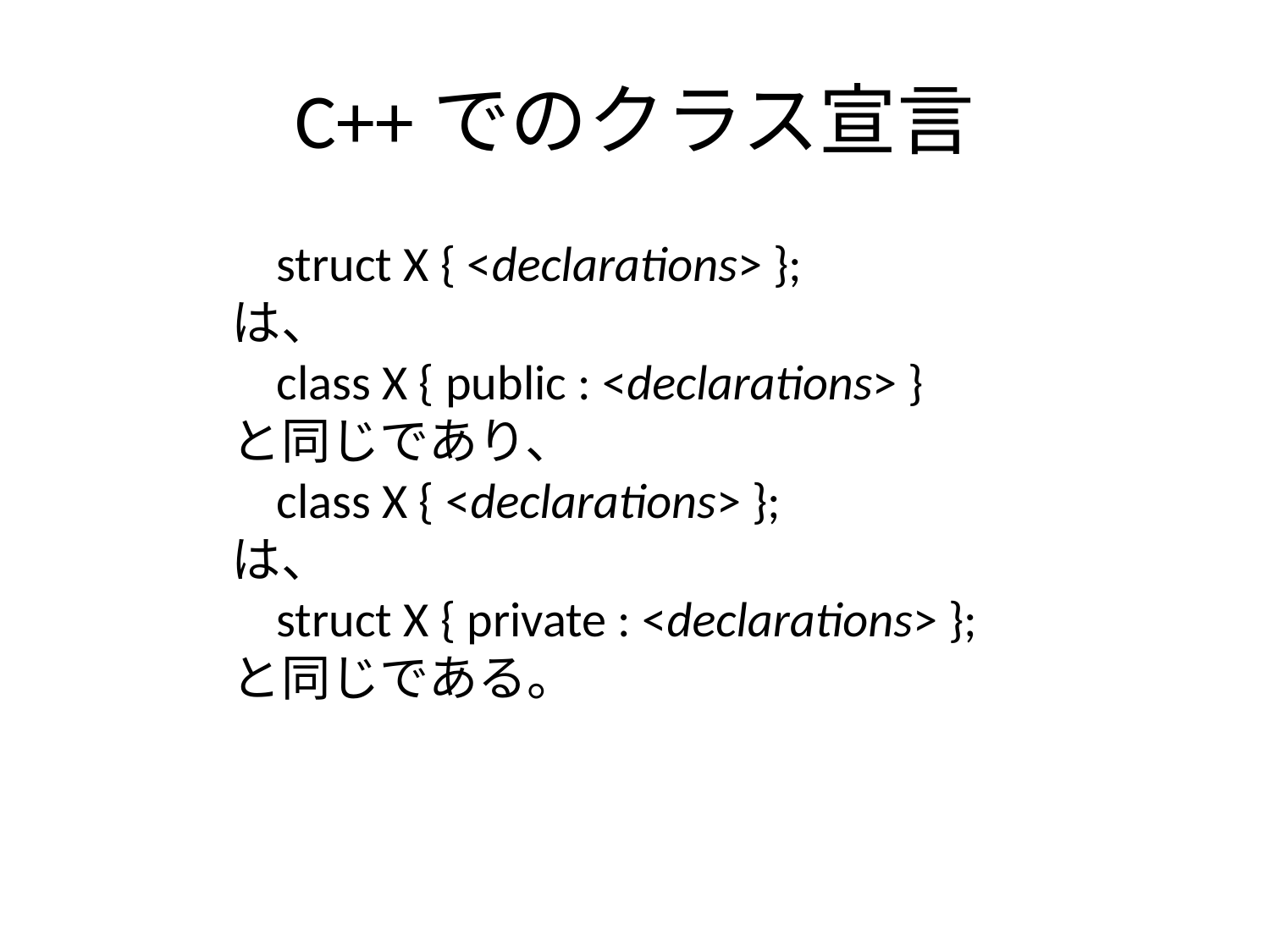

# C++でのクラス宣言
    struct X { <declarations> };
は、
    class X { public : <declarations> }
と同じであり、
    class X { <declarations> };
は、
    struct X { private : <declarations> };
と同じである。